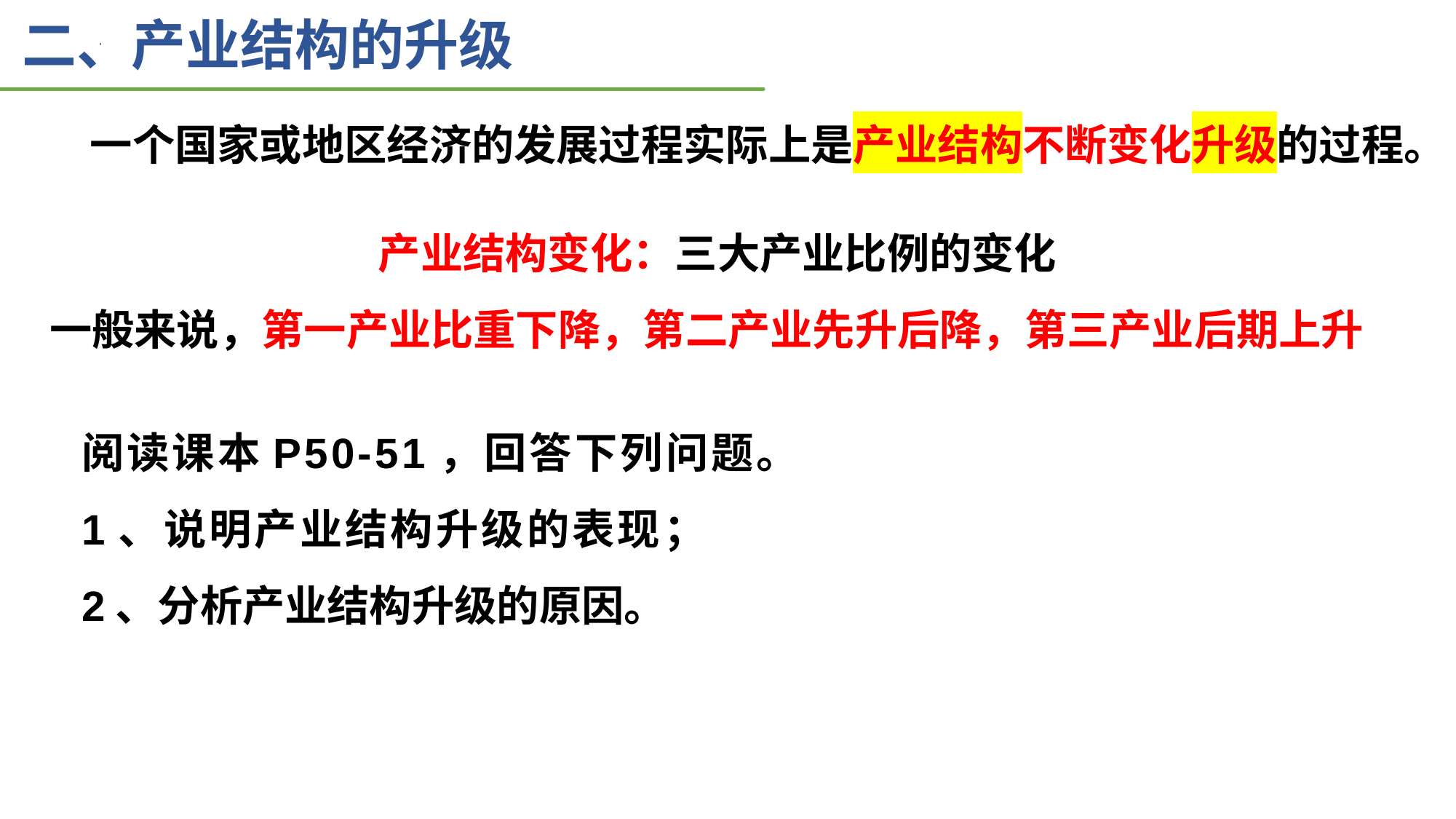

二、产业结构的升级
  一个国家或地区经济的发展过程实际上是产业结构不断变化升级的过程。
产业结构变化：三大产业比例的变化
一般来说，第一产业比重下降，第二产业先升后降，第三产业后期上升
阅读课本P50-51，回答下列问题。
1、说明产业结构升级的表现；
2、分析产业结构升级的原因。